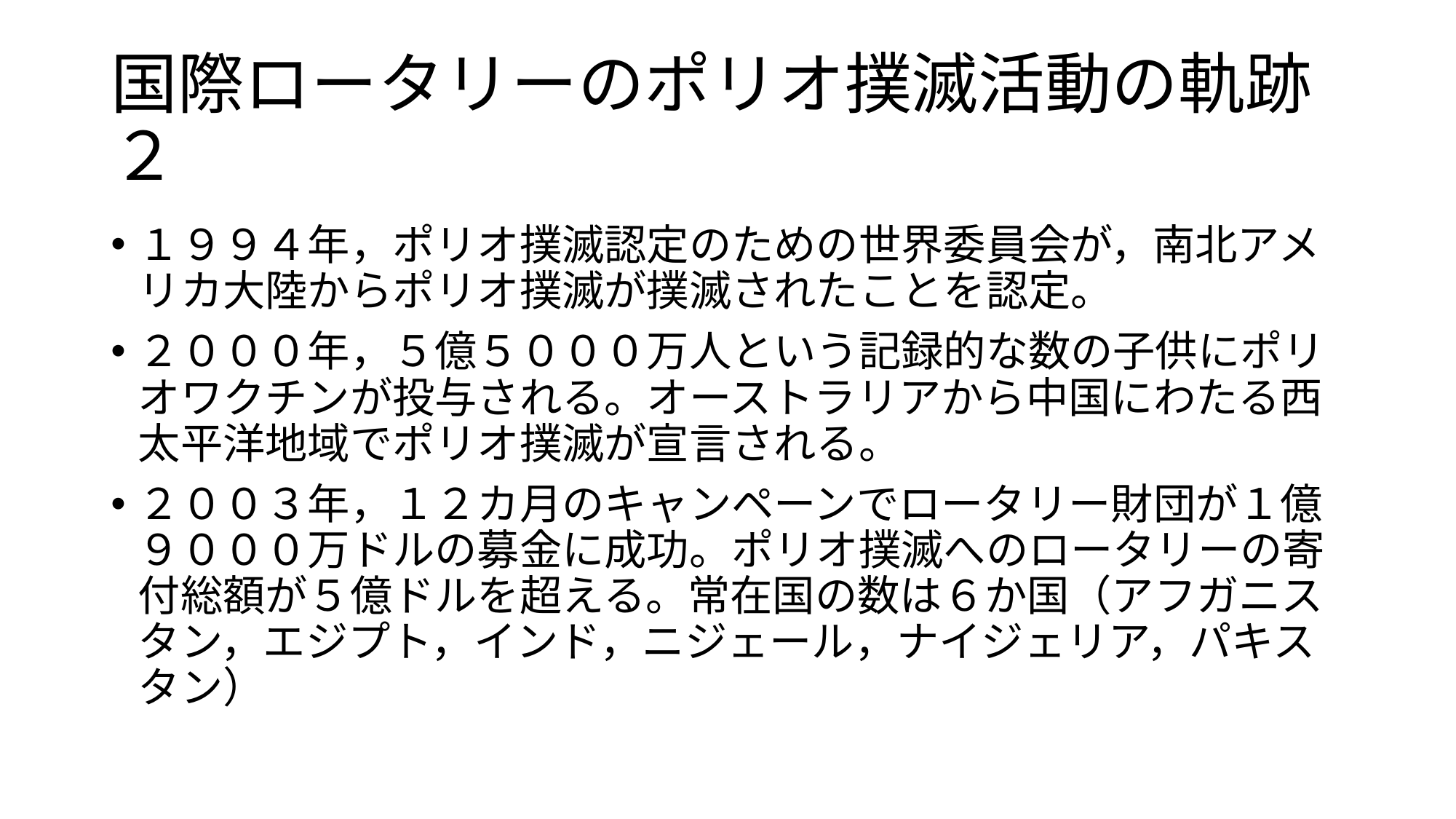

# 国際ロータリーのポリオ撲滅活動の軌跡２
１９９４年，ポリオ撲滅認定のための世界委員会が，南北アメリカ大陸からポリオ撲滅が撲滅されたことを認定。
２０００年，５億５０００万人という記録的な数の子供にポリオワクチンが投与される。オーストラリアから中国にわたる西太平洋地域でポリオ撲滅が宣言される。
２００３年，１２カ月のキャンペーンでロータリー財団が１億９０００万ドルの募金に成功。ポリオ撲滅へのロータリーの寄付総額が５億ドルを超える。常在国の数は６か国（アフガニスタン，エジプト，インド，ニジェール，ナイジェリア，パキスタン）